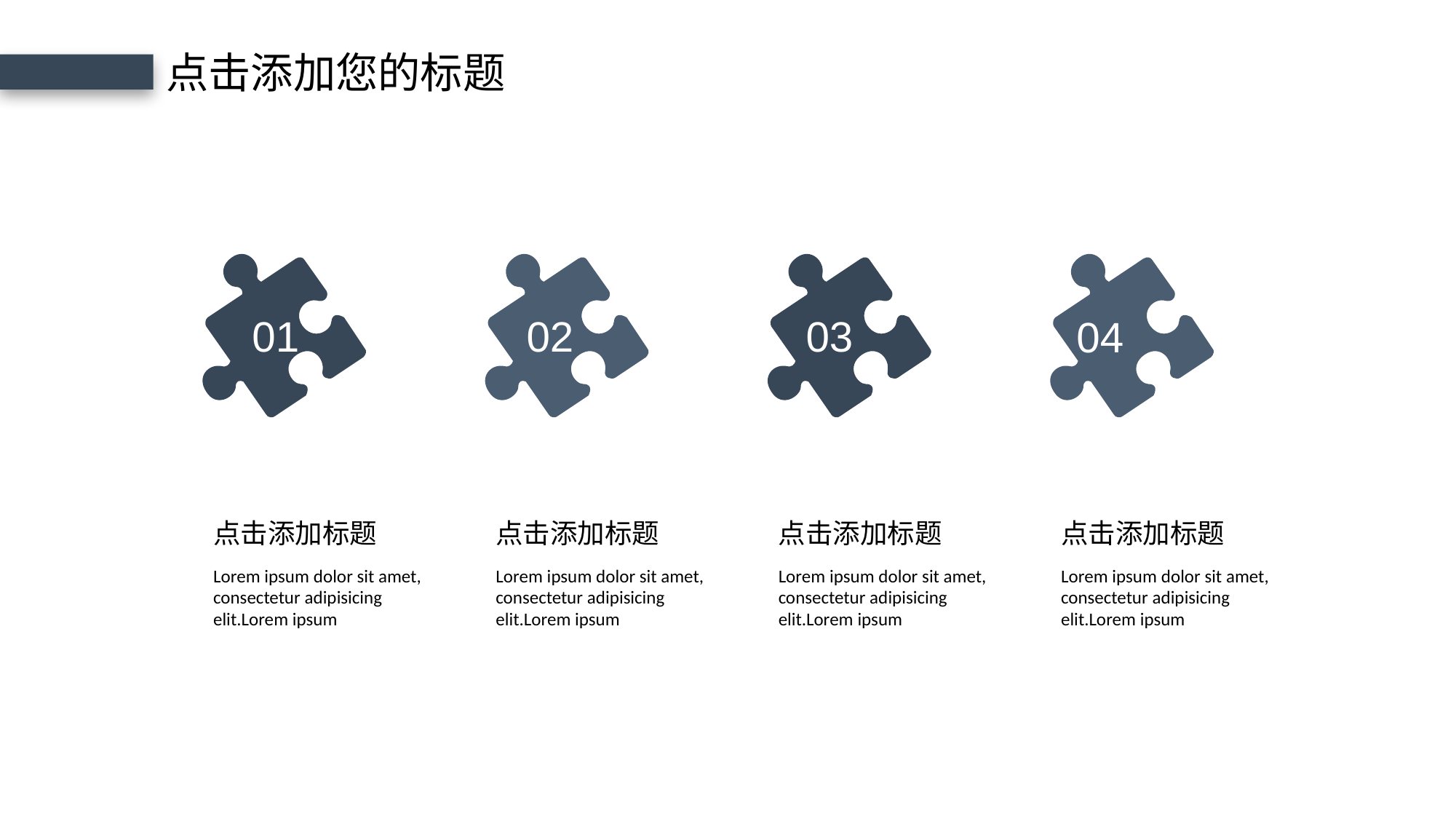

点击添加您的标题

01
02
03
04
点击添加标题
点击添加标题
点击添加标题
点击添加标题
Lorem ipsum dolor sit amet, consectetur adipisicing elit.Lorem ipsum
Lorem ipsum dolor sit amet, consectetur adipisicing elit.Lorem ipsum
Lorem ipsum dolor sit amet, consectetur adipisicing elit.Lorem ipsum
Lorem ipsum dolor sit amet, consectetur adipisicing elit.Lorem ipsum